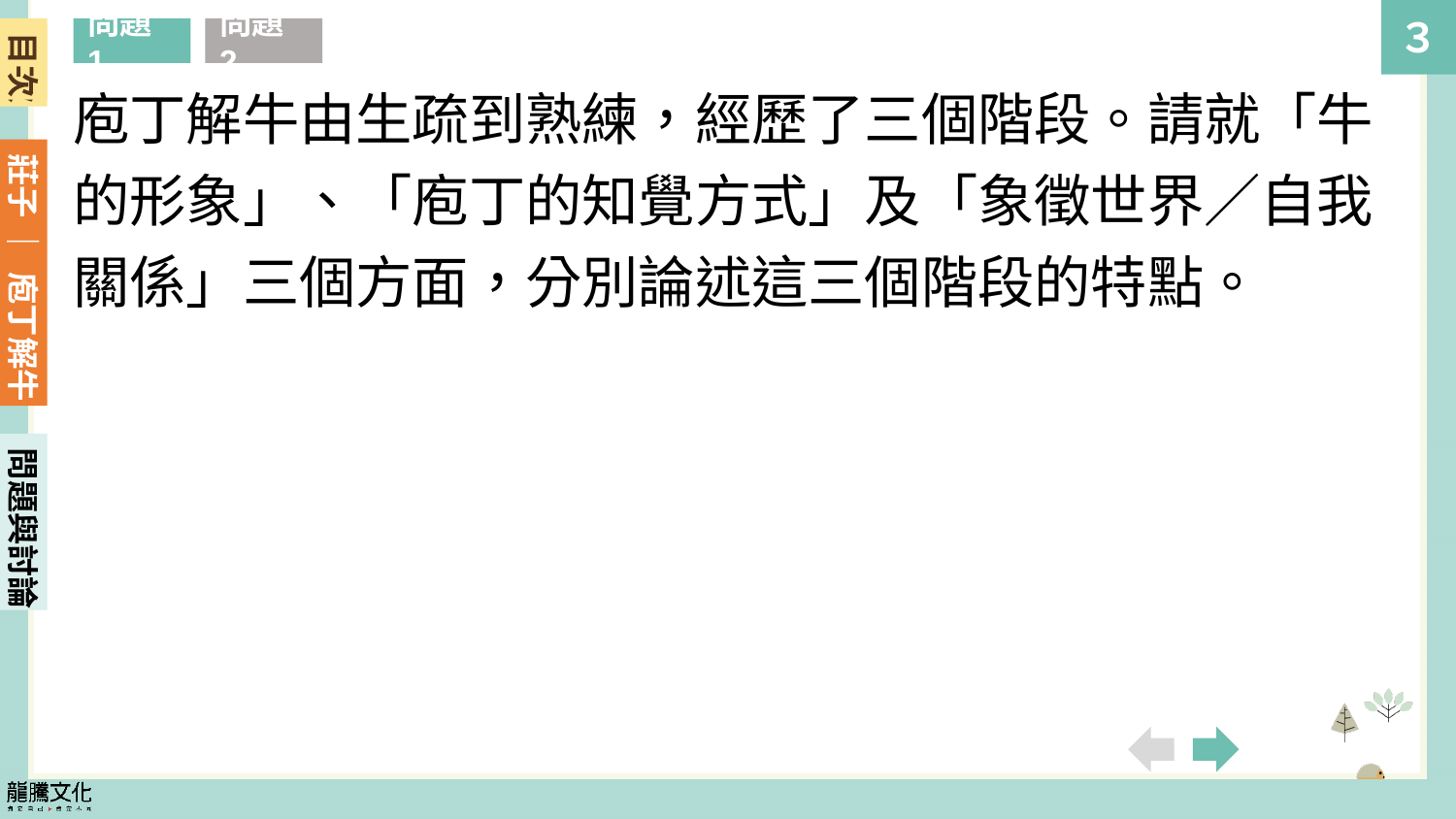

目次
問題1
問題2
庖丁解牛由生疏到熟練，經歷了三個階段。請就「牛的形象」、「庖丁的知覺方式」及「象徵世界／自我關係」三個方面，分別論述這三個階段的特點。